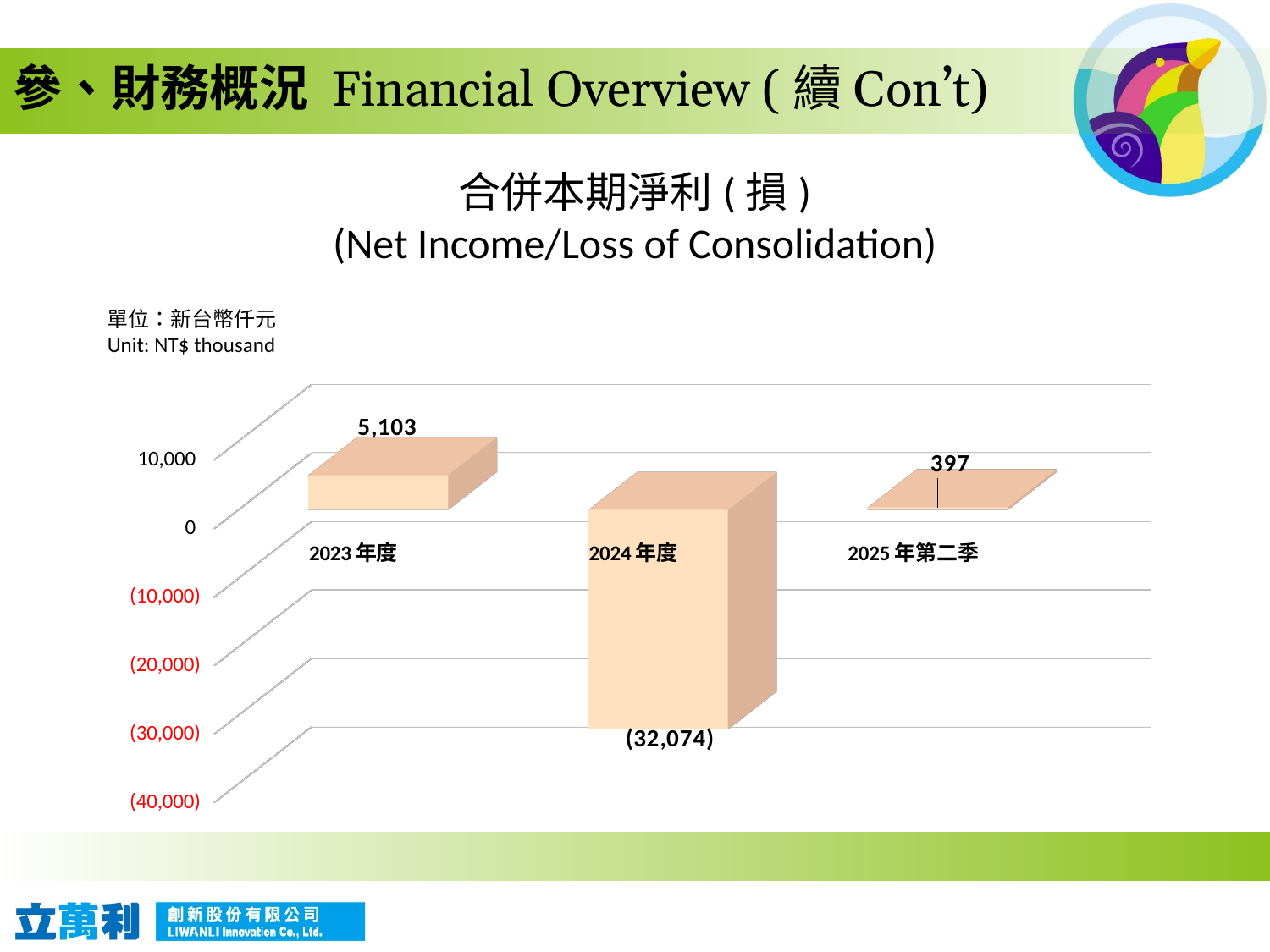

參、財務概況 Financial Overview (續Con’t)
合併本期淨利(損)
(Net Income/Loss of Consolidation)
單位：新台幣仟元
Unit: NT$ thousand

[unsupported chart]